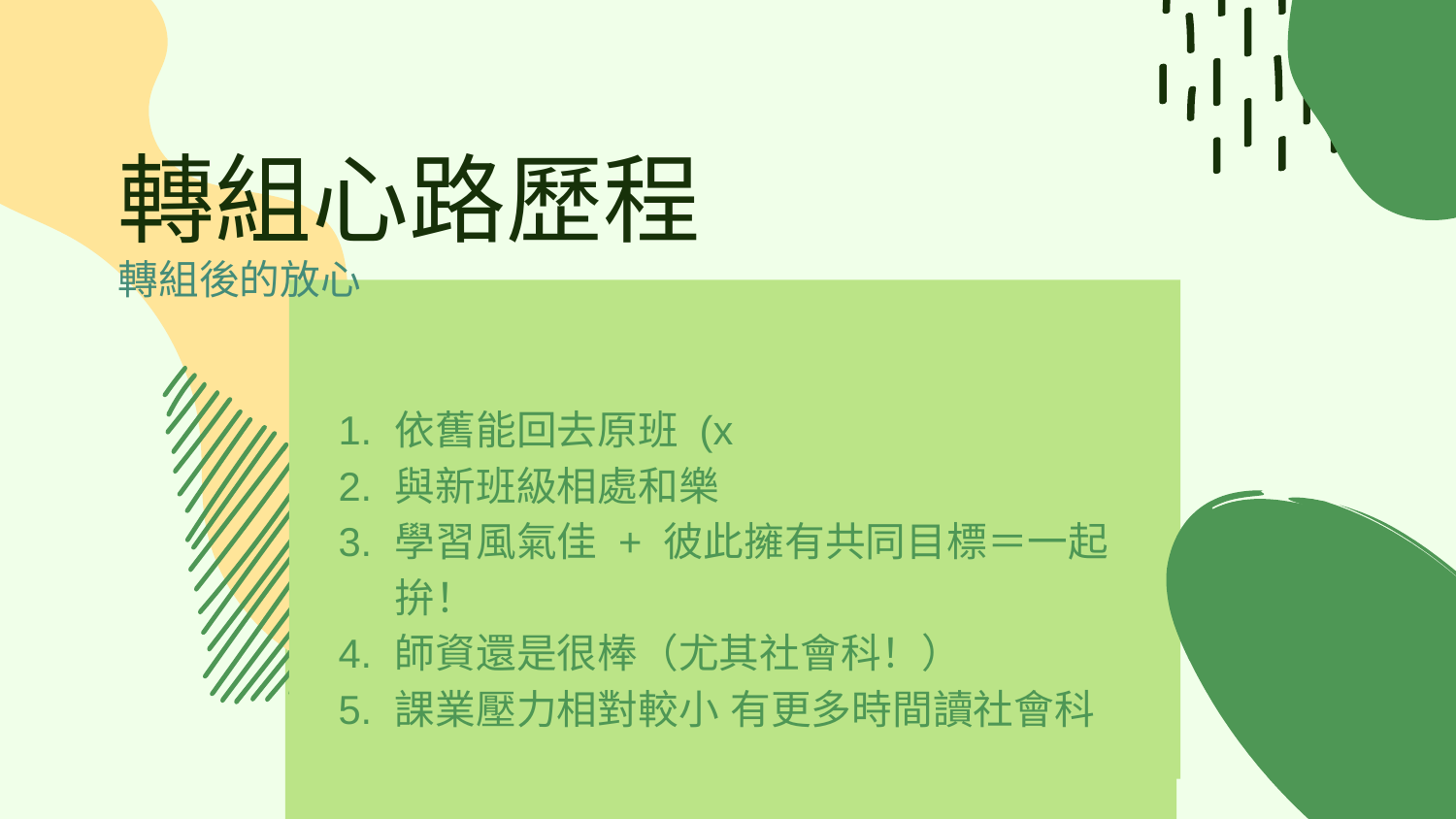

# 轉組心路歷程
轉組後的放心

依舊能回去原班 (x
與新班級相處和樂
學習風氣佳 + 彼此擁有共同目標＝一起拚！
師資還是很棒（尤其社會科！）
課業壓力相對較小 有更多時間讀社會科